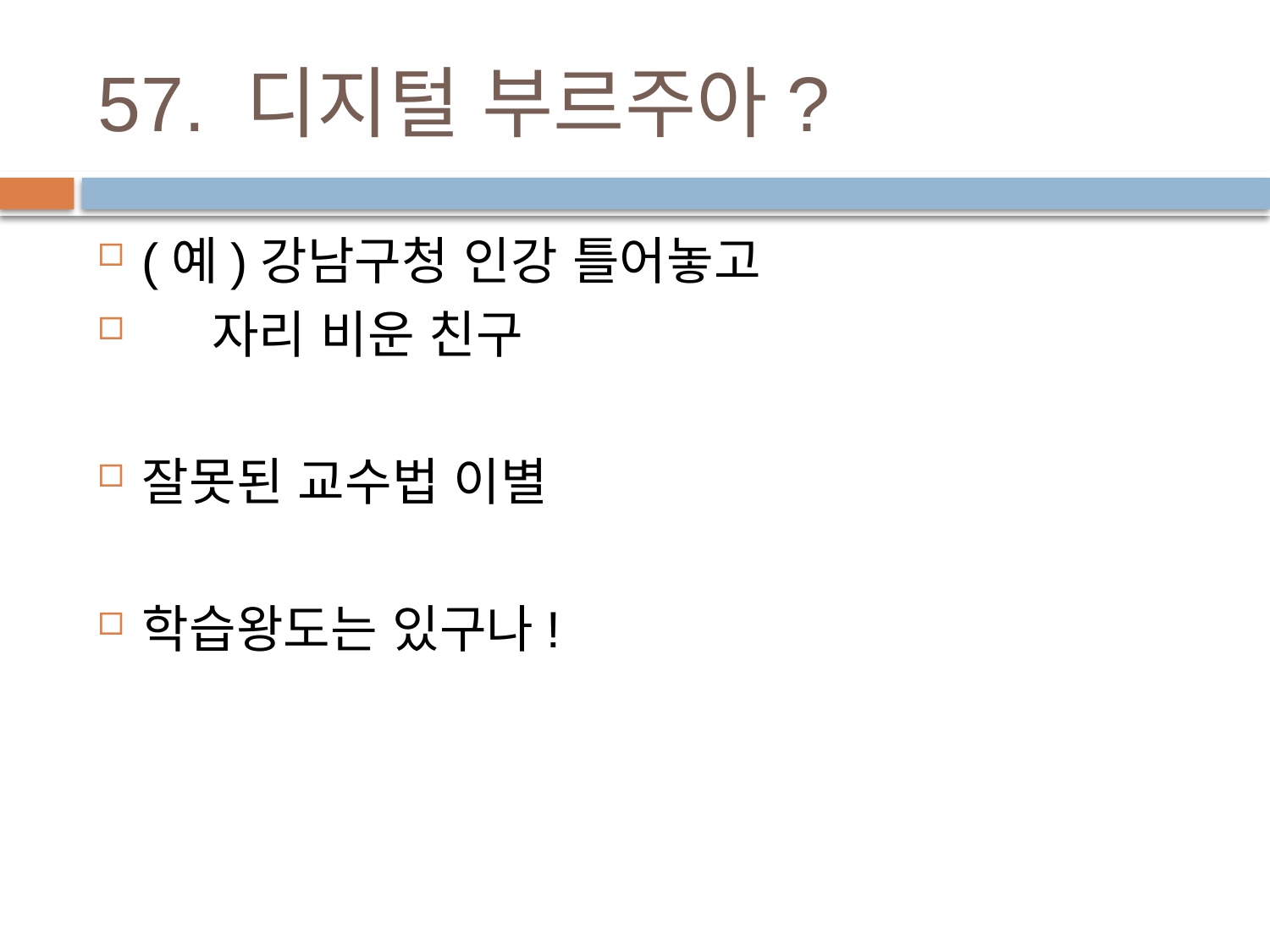

# 57. 디지털 부르주아?
(예)강남구청 인강 틀어놓고
    자리 비운 친구

잘못된 교수법 이별

학습왕도는 있구나!